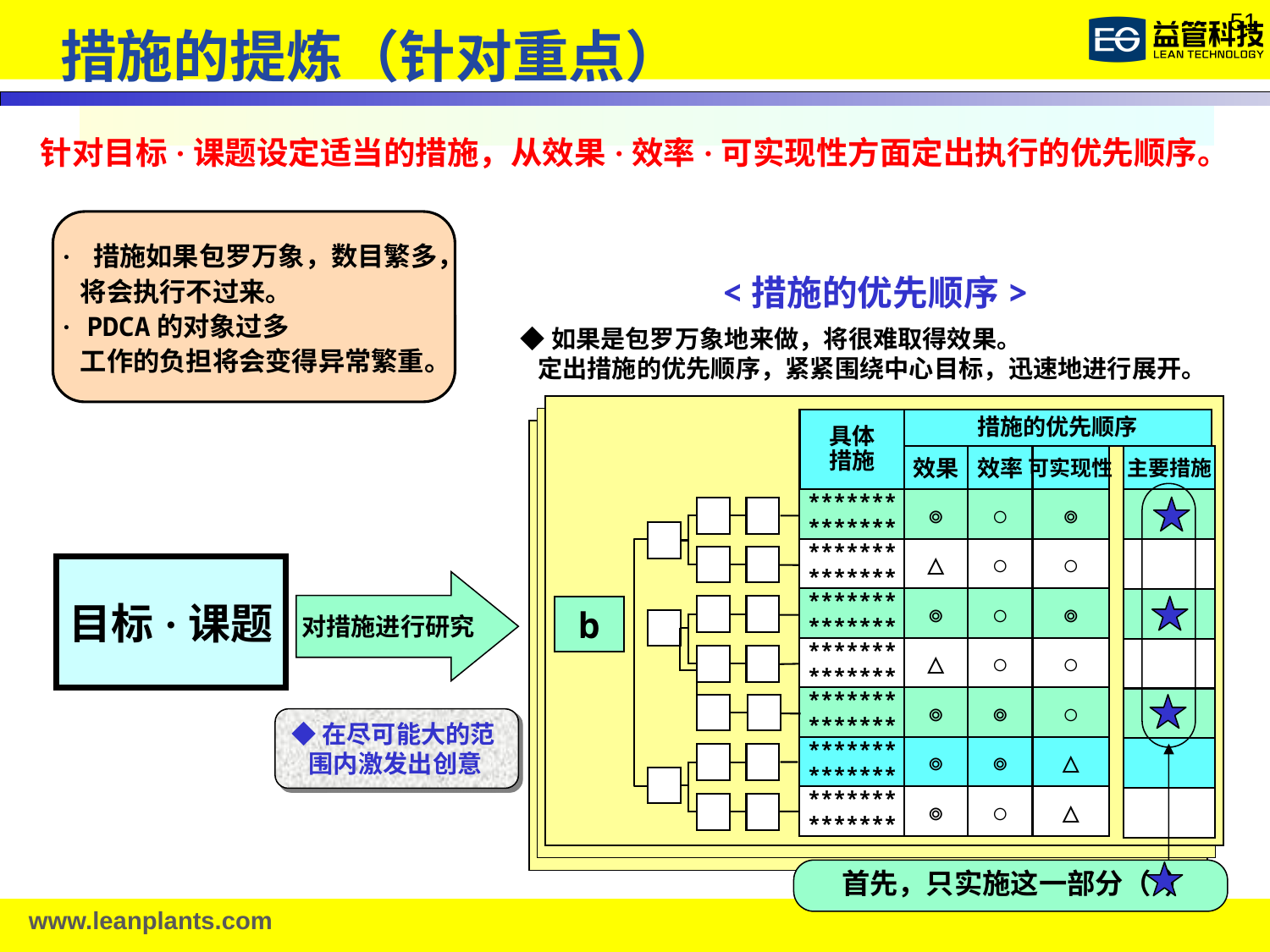

51
措施的提炼（针对重点）

针对目标·课题设定适当的措施，从效果·效率·可实现性方面定出执行的优先顺序。
· 措施如果包罗万象，数目繁多，
  将会执行不过来。
· PDCA的对象过多
  工作的负担将会变得异常繁重。
<措施的优先顺序>
◆如果是包罗万象地来做，将很难取得效果。
  定出措施的优先顺序，紧紧围绕中心目标，迅速地进行展开。

施策系統図

具体
措施
措施的优先顺序

效果
效率
可实现性
*******
*******
◎
○
◎

*******
*******
△
○
○

*******
*******
◎
○
◎

b

*******
*******
△
○
○

*******
*******
◎
◎
○

*******
*******
◎
◎
△

*******
*******
◎
○
△

主要措施

对措施进行研究

目标·课题

◆在尽可能大的范
  围内激发出创意

 首先，只实施这一部分（  ）